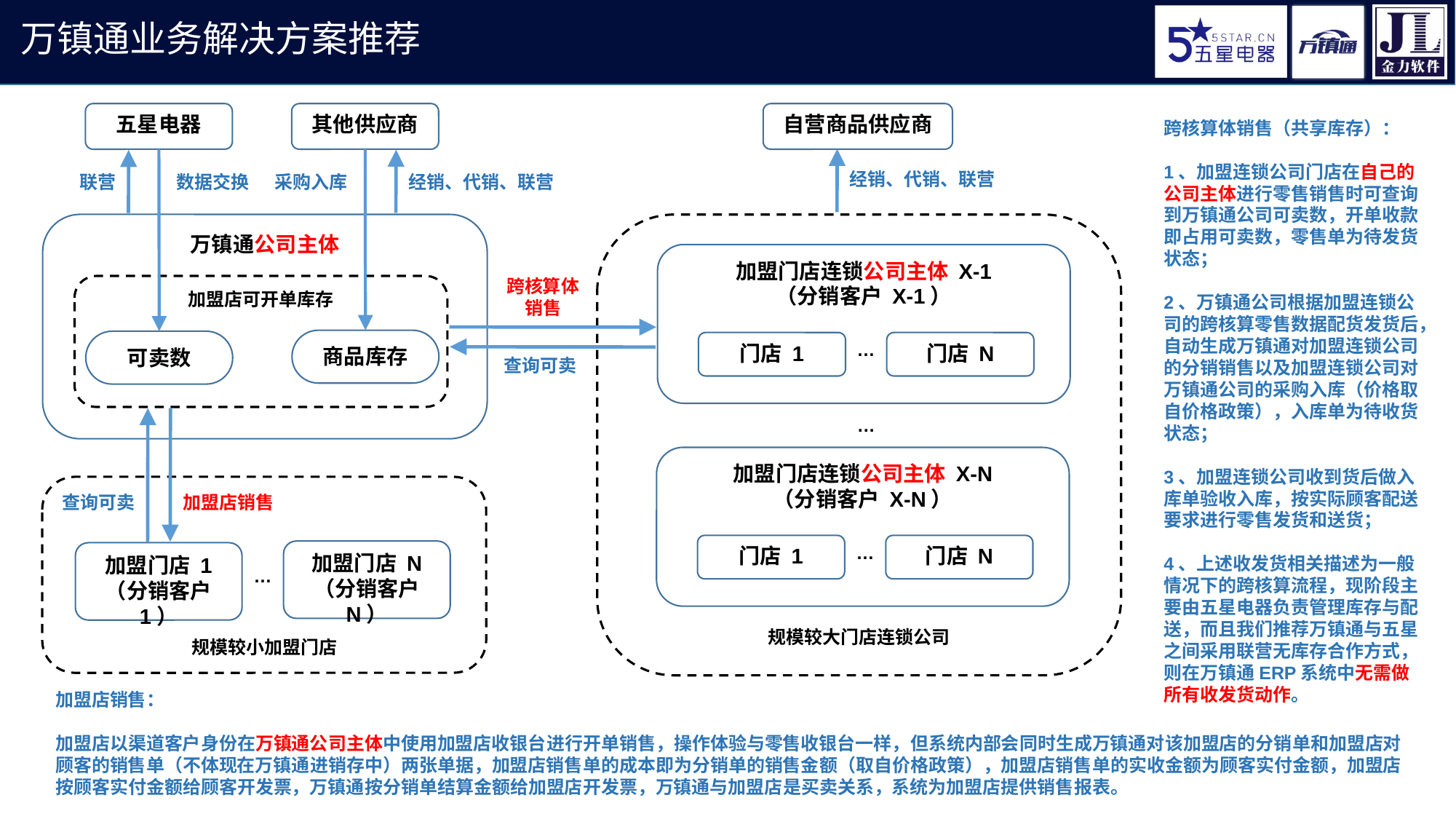

万镇通业务解决方案推荐
五星电器
其他供应商
自营商品供应商
跨核算体销售（共享库存）：

1、加盟连锁公司门店在自己的公司主体进行零售销售时可查询到万镇通公司可卖数，开单收款即占用可卖数，零售单为待发货状态；

2、万镇通公司根据加盟连锁公司的跨核算零售数据配货发货后，自动生成万镇通对加盟连锁公司的分销销售以及加盟连锁公司对万镇通公司的采购入库（价格取自价格政策），入库单为待收货状态；

3、加盟连锁公司收到货后做入库单验收入库，按实际顾客配送要求进行零售发货和送货；

4、上述收发货相关描述为一般情况下的跨核算流程，现阶段主要由五星电器负责管理库存与配送，而且我们推荐万镇通与五星之间采用联营无库存合作方式，则在万镇通ERP系统中无需做所有收发货动作。
经销、代销、联营
联营
数据交换
采购入库
经销、代销、联营
万镇通公司主体
规模较大门店连锁公司
加盟门店连锁公司主体 X-1
（分销客户 X-1）
跨核算体
销售
加盟店可开单库存
商品库存
可卖数
门店 1

门店 N

…
查询可卖
…
加盟门店连锁公司主体 X-N
（分销客户 X-N）
规模较小加盟门店
查询可卖
加盟店销售
门店 1

门店 N

…
加盟门店 N
（分销客户 N）

加盟门店 1
（分销客户 1）

…
加盟店销售：

加盟店以渠道客户身份在万镇通公司主体中使用加盟店收银台进行开单销售，操作体验与零售收银台一样，但系统内部会同时生成万镇通对该加盟店的分销单和加盟店对顾客的销售单（不体现在万镇通进销存中）两张单据，加盟店销售单的成本即为分销单的销售金额（取自价格政策），加盟店销售单的实收金额为顾客实付金额，加盟店按顾客实付金额给顾客开发票，万镇通按分销单结算金额给加盟店开发票，万镇通与加盟店是买卖关系，系统为加盟店提供销售报表。